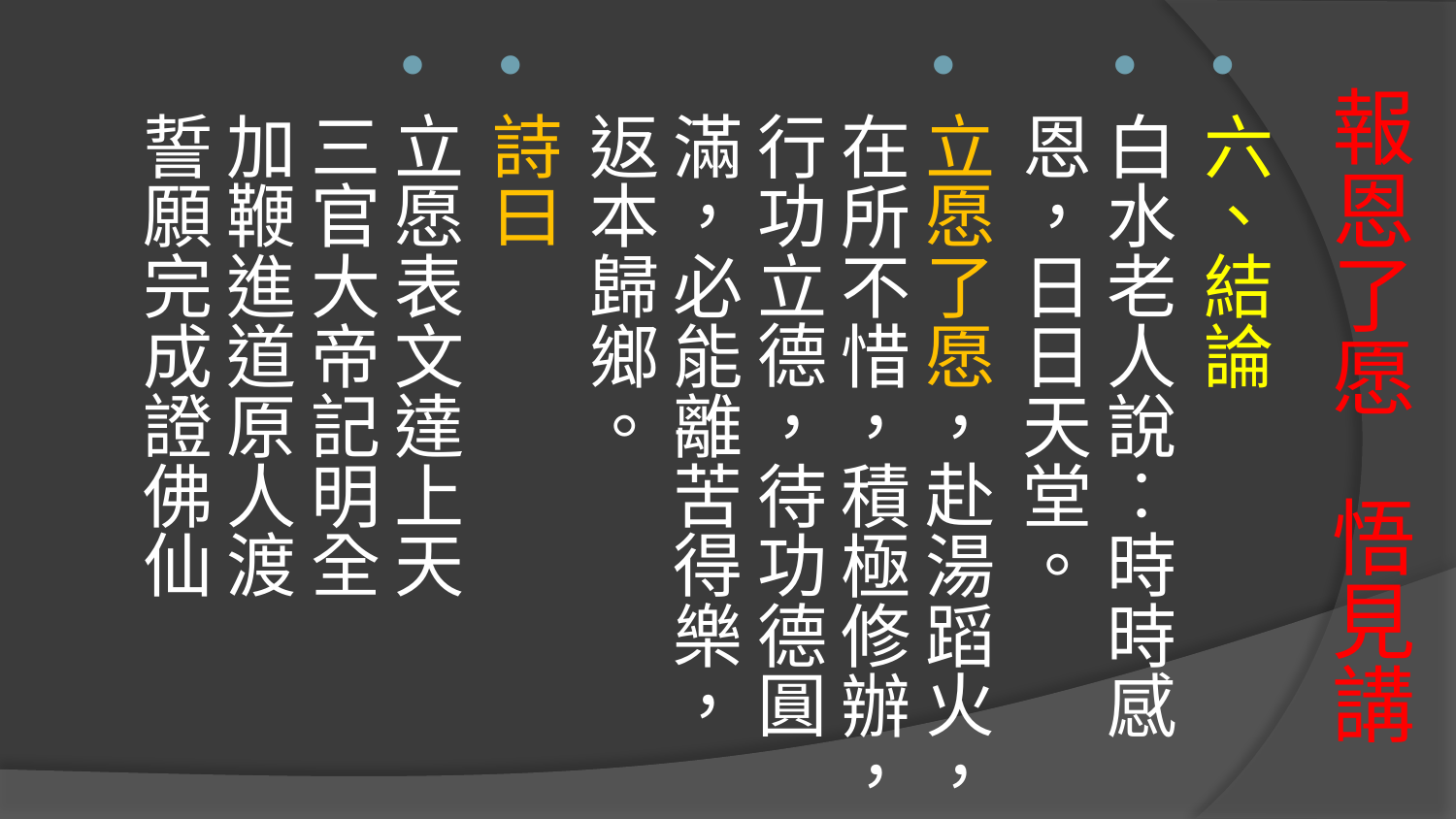

六、結論
白水老人說︰時時感恩，日日天堂。
立愿了愿，赴湯蹈火，在所不惜，積極修辦，行功立德，待功德圓滿，必能離苦得樂，返本歸鄉。
詩曰
立愿表文達上天
三官大帝記明全
加鞭進道原人渡
誓願完成證佛仙

# 報恩了愿    悟見講